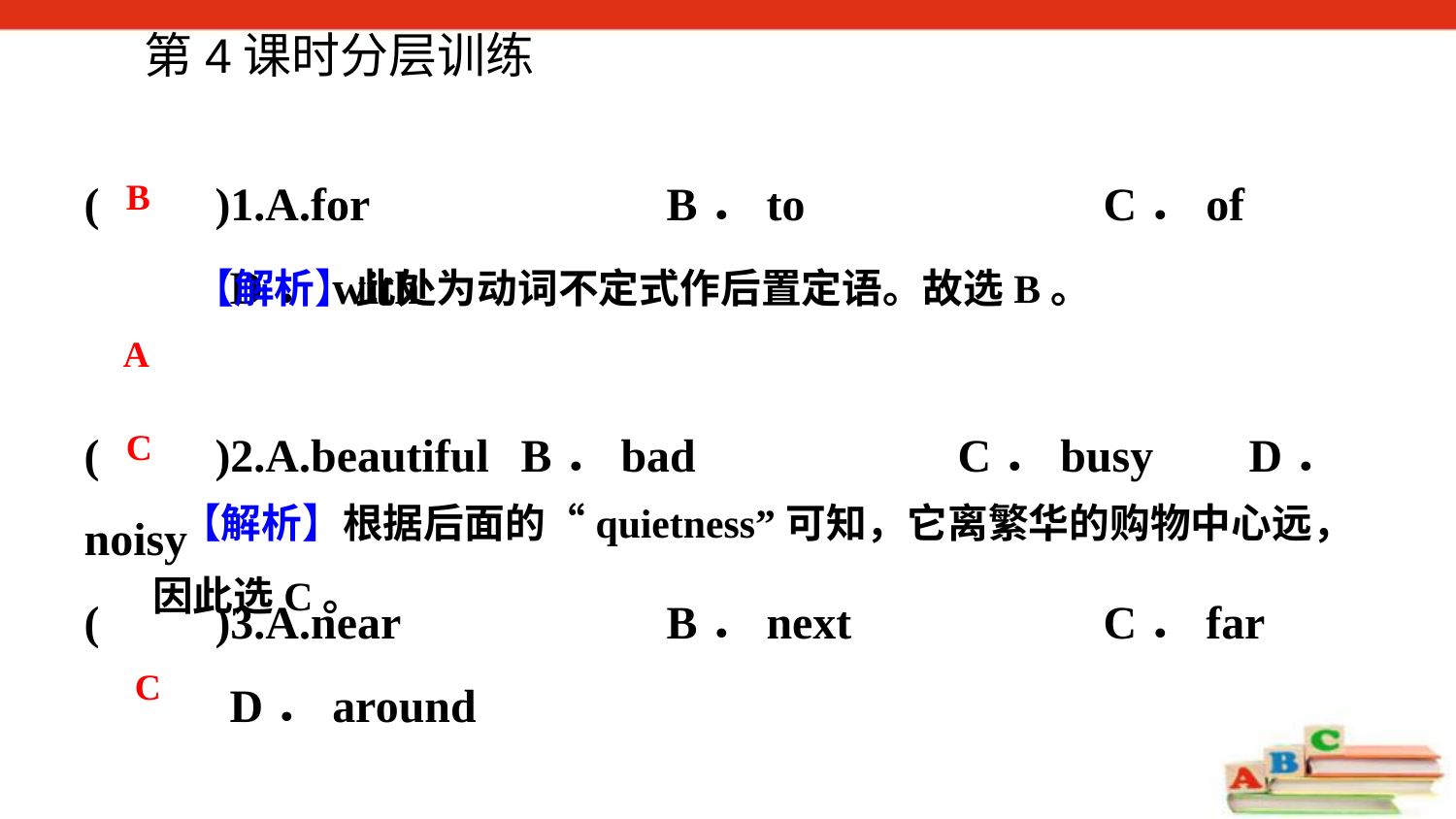

第4课时分层训练
(　　)1.A.for  		B．to  		C．of  	D．with

(　　)2.A.beautiful  	B．bad		C．busy  	D．noisy
(　　)3.A.near  		B．next		C．far  	D．around

(　　)4.A.of  		B．with  		C．from  	D．to
B
  【解析】此处为动词不定式作后置定语。故选B。
A
C
  【解析】根据后面的“quietness”可知，它离繁华的购物中心远，因此选C。
C